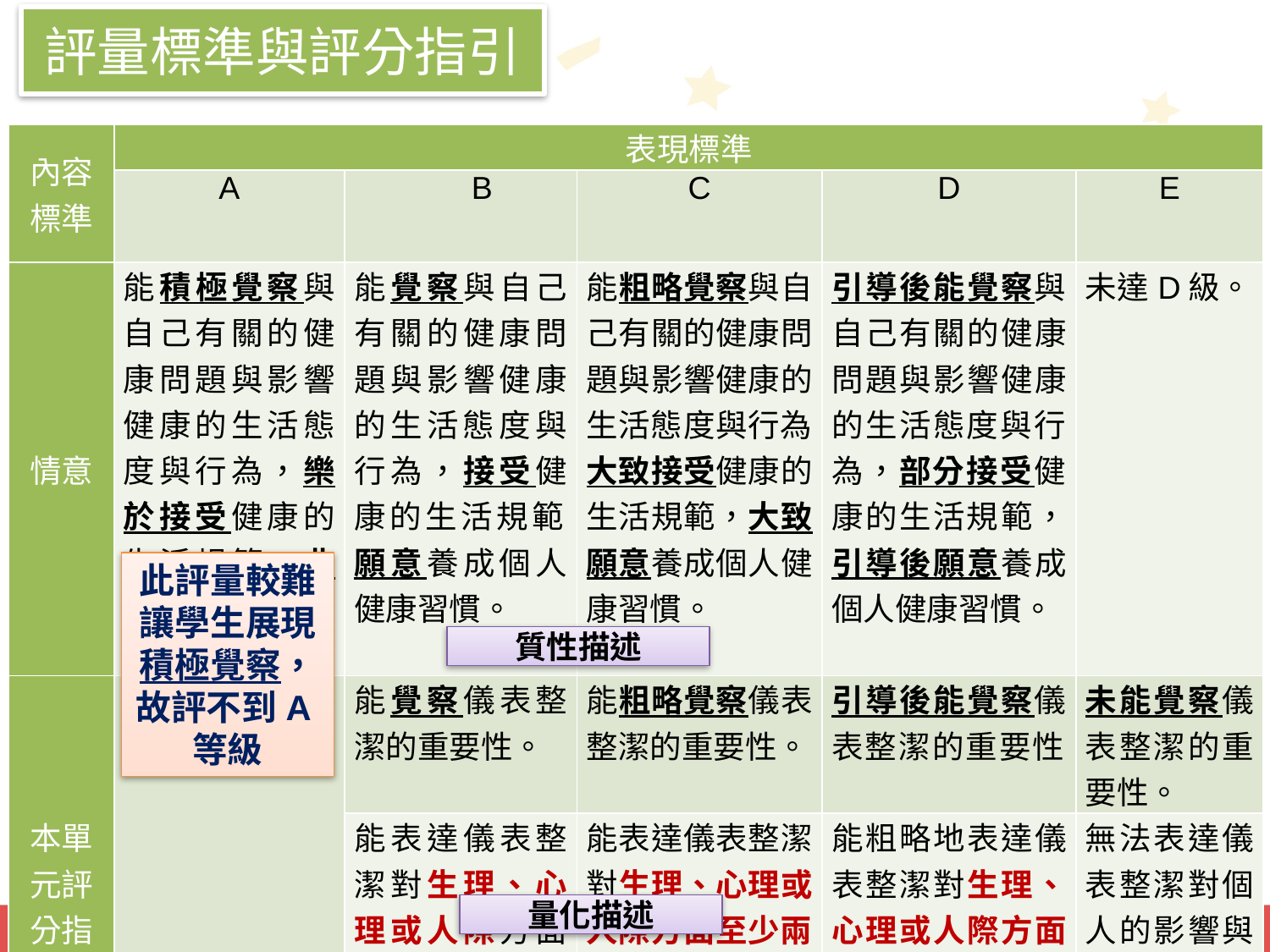

評量標準與評分指引
| 內容標準 | 表現標準 |  |  |  |  |
| --- | --- | --- | --- | --- | --- |
|  | A | B | C | D | E |
| 情意 | 能積極覺察與自己有關的健康問題與影響健康的生活態度與行為，樂於接受健康的生活規範，非常願意養成個人健康習慣。 | 能覺察與自己有關的健康問題與影響健康的生活態度與行為，接受健康的生活規範，願意養成個人健康習慣。 | 能粗略覺察與自己有關的健康問題與影響健康的生活態度與行為，大致接受健康的生活規範，大致願意養成個人健康習慣。 | 引導後能覺察與自己有關的健康問題與影響健康的生活態度與行為，部分接受健康的生活規範，引導後願意養成個人健康習慣。 | 未達D級。 |
| 本單元評分指引 |  | 能覺察儀表整潔的重要性。 | 能粗略覺察儀表整潔的重要性。 | 引導後能覺察儀表整潔的重要性。 | 未能覺察儀表整潔的重要性。 |
|  |  | 能表達儀表整潔對生理、心理或人際方面的影響與想法，並能覺察自己是否乾淨。 | 能表達儀表整潔對生理、心理或人際方面至少兩個層面的影響與想法，並能覺察自己是否乾淨。 | 能粗略地表達儀表整潔對生理、心理或人際方面至少一個層面的影響與想法，並能覺察自己是否乾淨。 | 無法表達儀表整潔對個人的影響與想法，或無法覺察自己是否乾淨。 |
此評量較難讓學生展現積極覺察，故評不到A等級
質性描述
量化描述
106